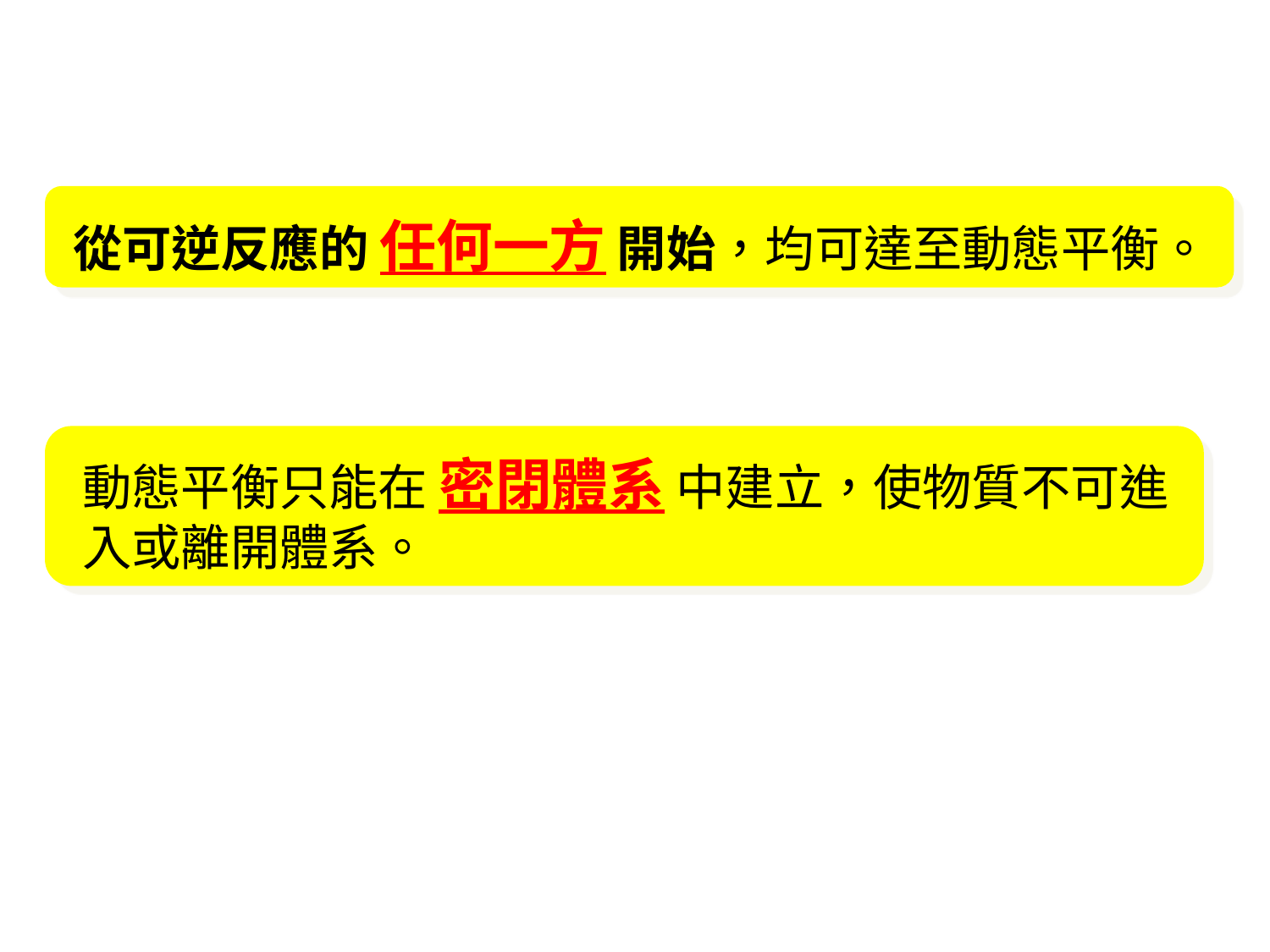

從可逆反應的 任何一方 開始，均可達至動態平衡。

動態平衡只能在 密閉體系 中建立，使物質不可進入或離開體系。